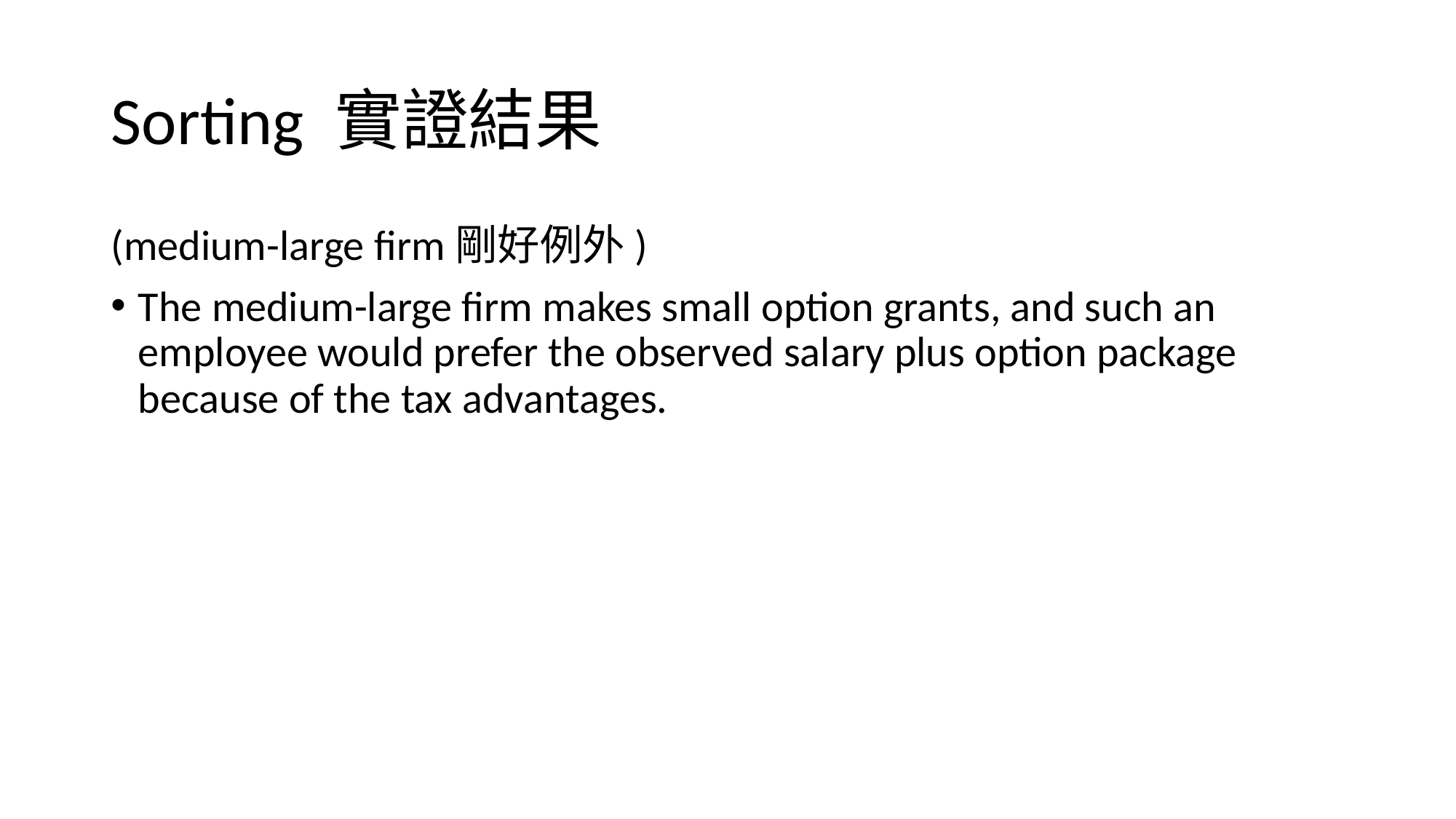

# Sorting 實證結果
(medium-large firm剛好例外)
The medium-large firm makes small option grants, and such an employee would prefer the observed salary plus option package because of the tax advantages.